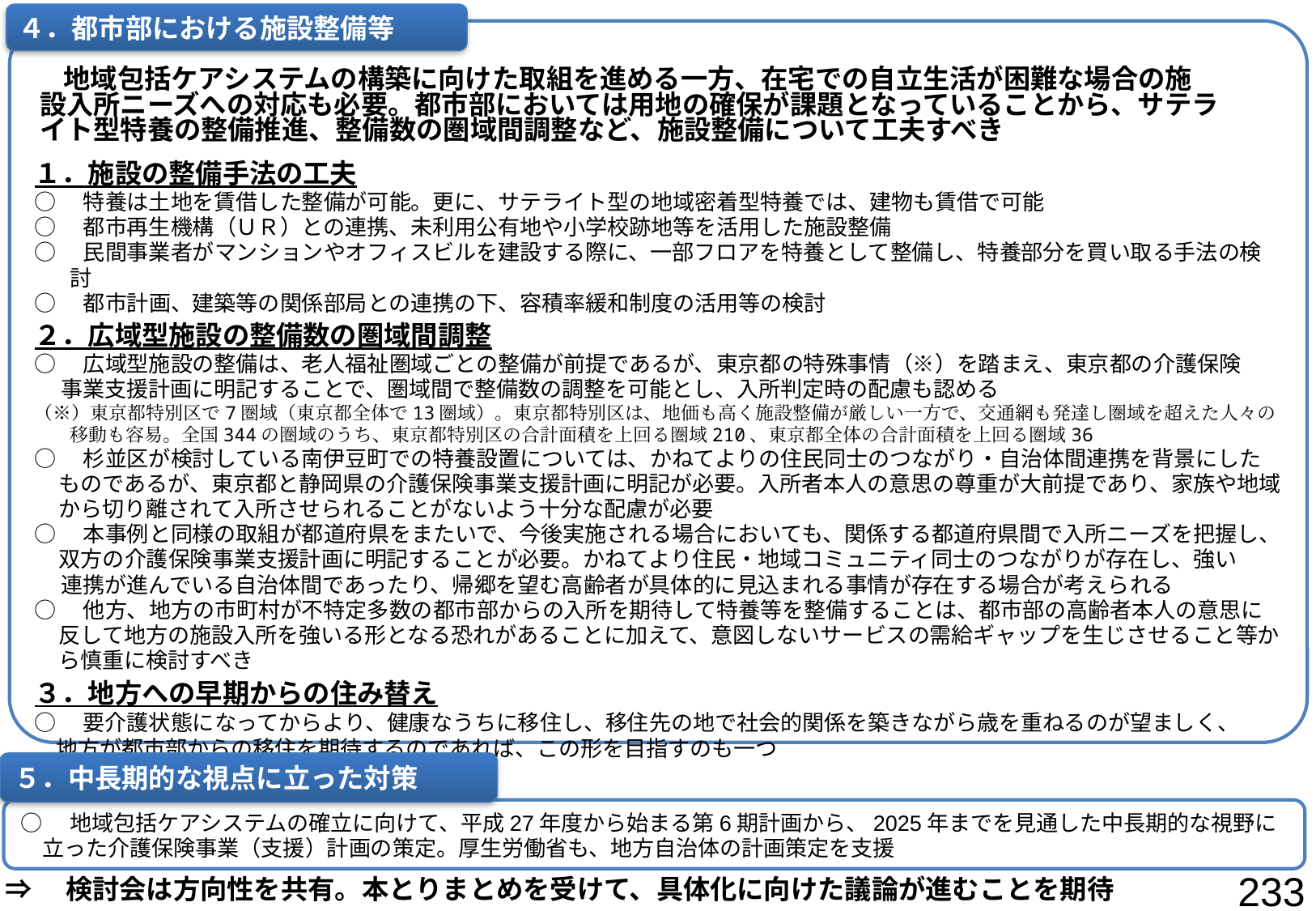

都市部における高齢化の現状等
４．都市部における施設整備等

１．施設の整備手法の工夫
○　特養は土地を賃借した整備が可能。更に、サテライト型の地域密着型特養では、建物も賃借で可能
○　都市再生機構（ＵＲ）との連携、未利用公有地や小学校跡地等を活用した施設整備
○　民間事業者がマンションやオフィスビルを建設する際に、一部フロアを特養として整備し、特養部分を買い取る手法の検討
○　都市計画、建築等の関係部局との連携の下、容積率緩和制度の活用等の検討
２．広域型施設の整備数の圏域間調整
○　広域型施設の整備は、老人福祉圏域ごとの整備が前提であるが、東京都の特殊事情（※）を踏まえ、東京都の介護保険
　 事業支援計画に明記することで、圏域間で整備数の調整を可能とし、入所判定時の配慮も認める
（※）東京都特別区で7圏域（東京都全体で13圏域）。東京都特別区は、地価も高く施設整備が厳しい一方で、交通網も発達し圏域を超えた人々の移動も容易。全国344の圏域のうち、東京都特別区の合計面積を上回る圏域210、東京都全体の合計面積を上回る圏域36
○　杉並区が検討している南伊豆町での特養設置については、かねてよりの住民同士のつながり・自治体間連携を背景にしたものであるが、東京都と静岡県の介護保険事業支援計画に明記が必要。入所者本人の意思の尊重が大前提であり、家族や地域から切り離されて入所させられることがないよう十分な配慮が必要
○　本事例と同様の取組が都道府県をまたいで、今後実施される場合においても、関係する都道府県間で入所ニーズを把握し、双方の介護保険事業支援計画に明記することが必要。かねてより住民・地域コミュニティ同士のつながりが存在し、強い
　 連携が進んでいる自治体間であったり、帰郷を望む高齢者が具体的に見込まれる事情が存在する場合が考えられる
○　他方、地方の市町村が不特定多数の都市部からの入所を期待して特養等を整備することは、都市部の高齢者本人の意思に反して地方の施設入所を強いる形となる恐れがあることに加えて、意図しないサービスの需給ギャップを生じさせること等から慎重に検討すべき
３．地方への早期からの住み替え
○　要介護状態になってからより、健康なうちに移住し、移住先の地で社会的関係を築きながら歳を重ねるのが望ましく、
　地方が都市部からの移住を期待するのであれば、この形を目指すのも一つ
　 地域包括ケアシステムの構築に向けた取組を進める一方、在宅での自立生活が困難な場合の施
 設入所ニーズへの対応も必要。都市部においては用地の確保が課題となっていることから、サテラ
 イト型特養の整備推進、整備数の圏域間調整など、施設整備について工夫すべき
５．中長期的な視点に立った対策

○　地域包括ケアシステムの確立に向けて、平成27年度から始まる第6期計画から、2025年までを見通した中長期的な視野に
　立った介護保険事業（支援）計画の策定。厚生労働省も、地方自治体の計画策定を支援
233
⇒　検討会は方向性を共有。本とりまとめを受けて、具体化に向けた議論が進むことを期待